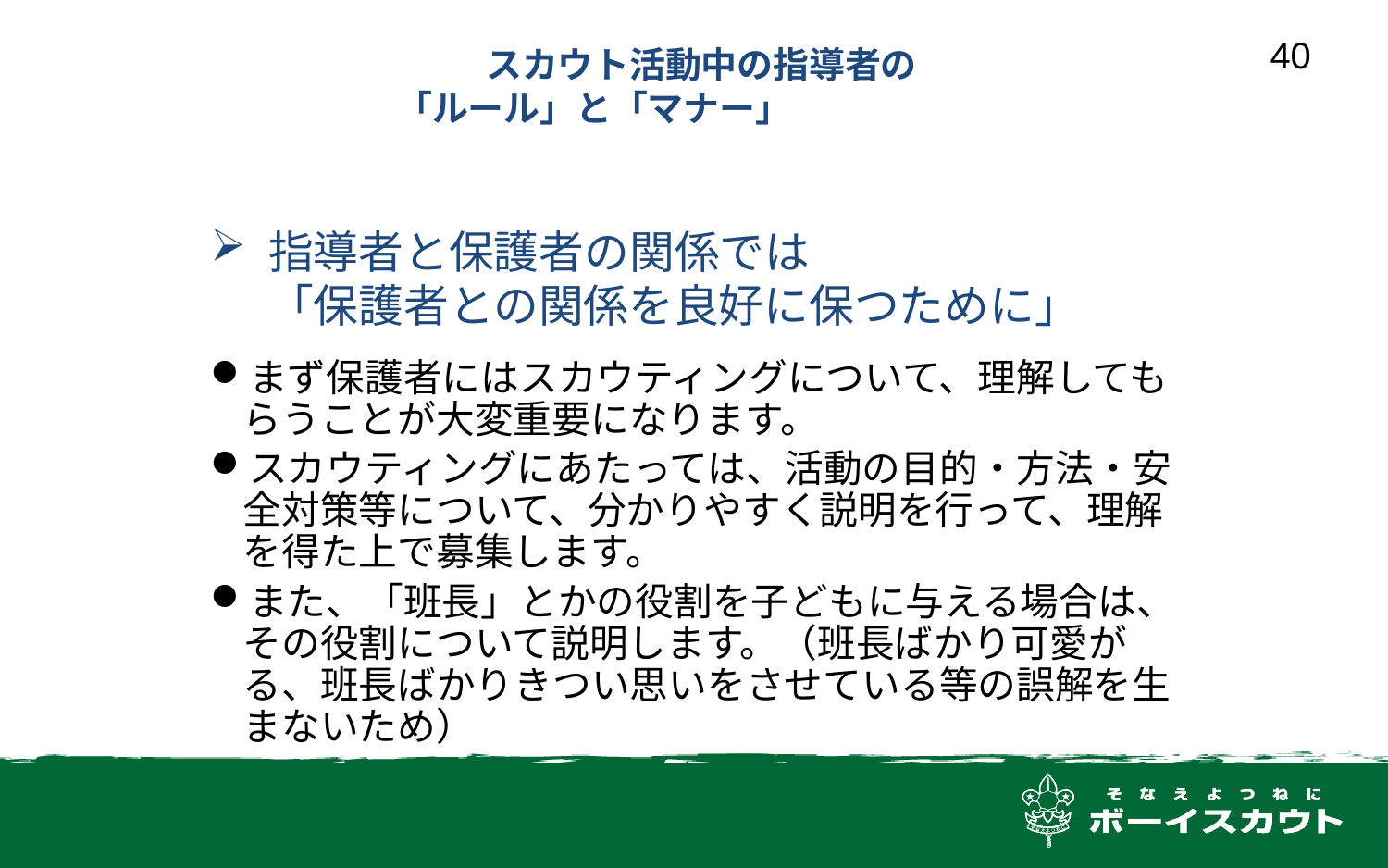

40
スカウト活動中の指導者の
「ルール」と「マナー」
指導者と保護者の関係では
「保護者との関係を良好に保つために」
まず保護者にはスカウティングについて、理解してもらうことが大変重要になります。
スカウティングにあたっては、活動の目的・方法・安全対策等について、分かりやすく説明を行って、理解を得た上で募集します。
また、「班長」とかの役割を子どもに与える場合は、その役割について説明します。（班長ばかり可愛がる、班長ばかりきつい思いをさせている等の誤解を生まないため）